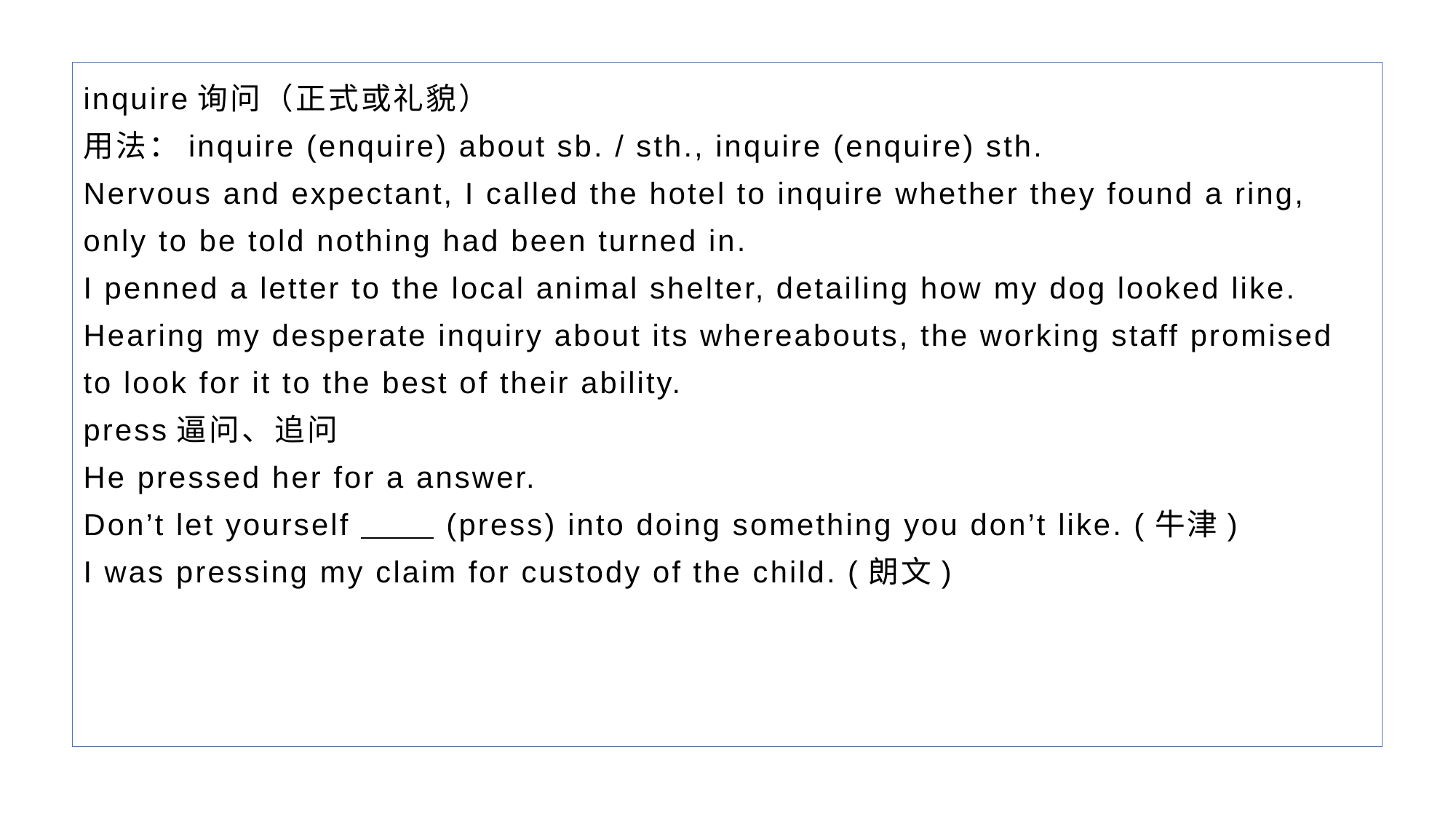

inquire询问（正式或礼貌）
用法：inquire (enquire) about sb. / sth., inquire (enquire) sth.
Nervous and expectant, I called the hotel to inquire whether they found a ring, only to be told nothing had been turned in.
I penned a letter to the local animal shelter, detailing how my dog looked like. Hearing my desperate inquiry about its whereabouts, the working staff promised to look for it to the best of their ability.
press逼问、追问
He pressed her for a answer.
Don’t let yourself         (press) into doing something you don’t like. (牛津)
I was pressing my claim for custody of the child. (朗文)